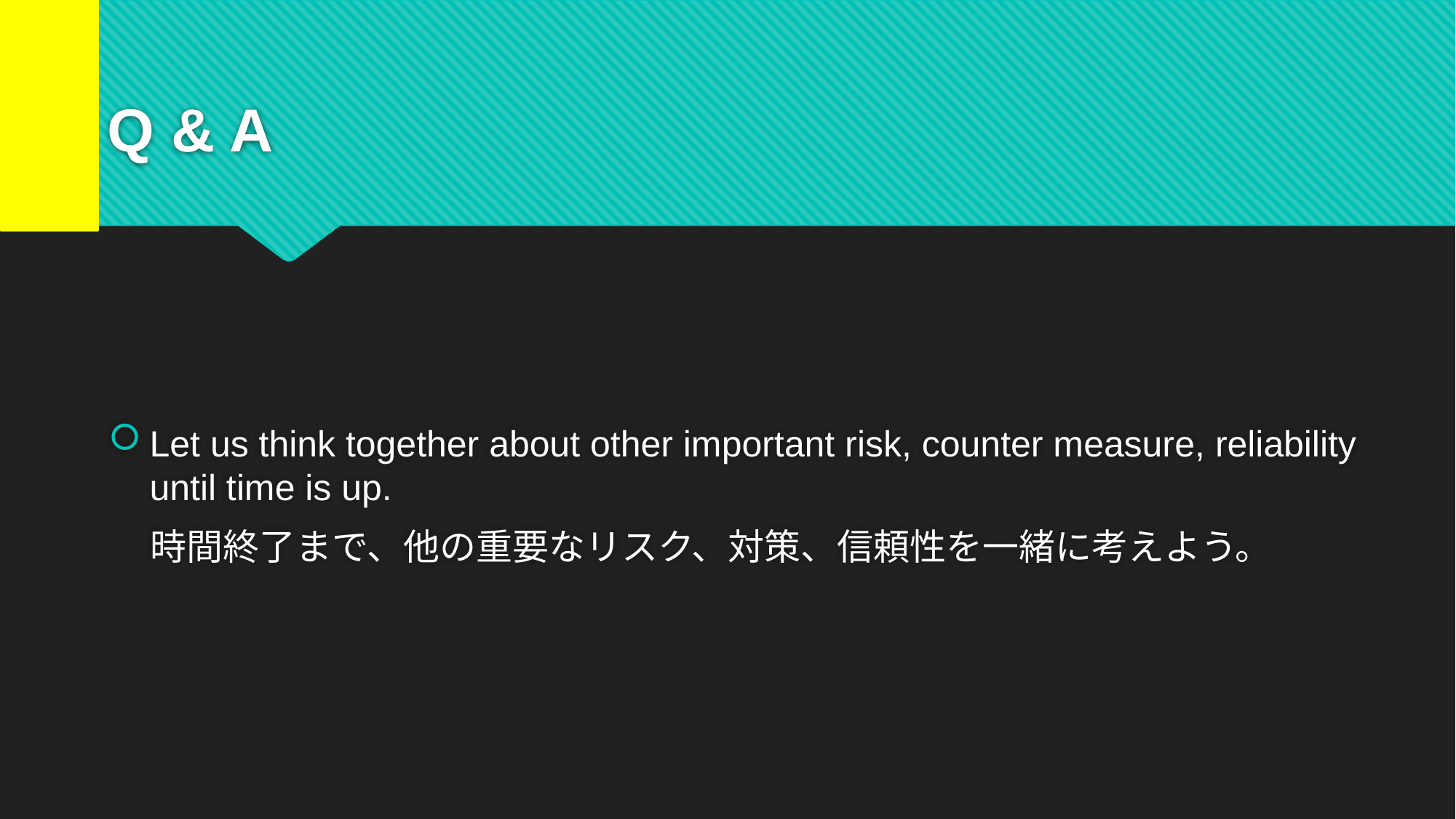

# Q & A
Let us think together about other important risk, counter measure, reliability until time is up.
    時間終了まで、他の重要なリスク、対策、信頼性を一緒に考えよう。